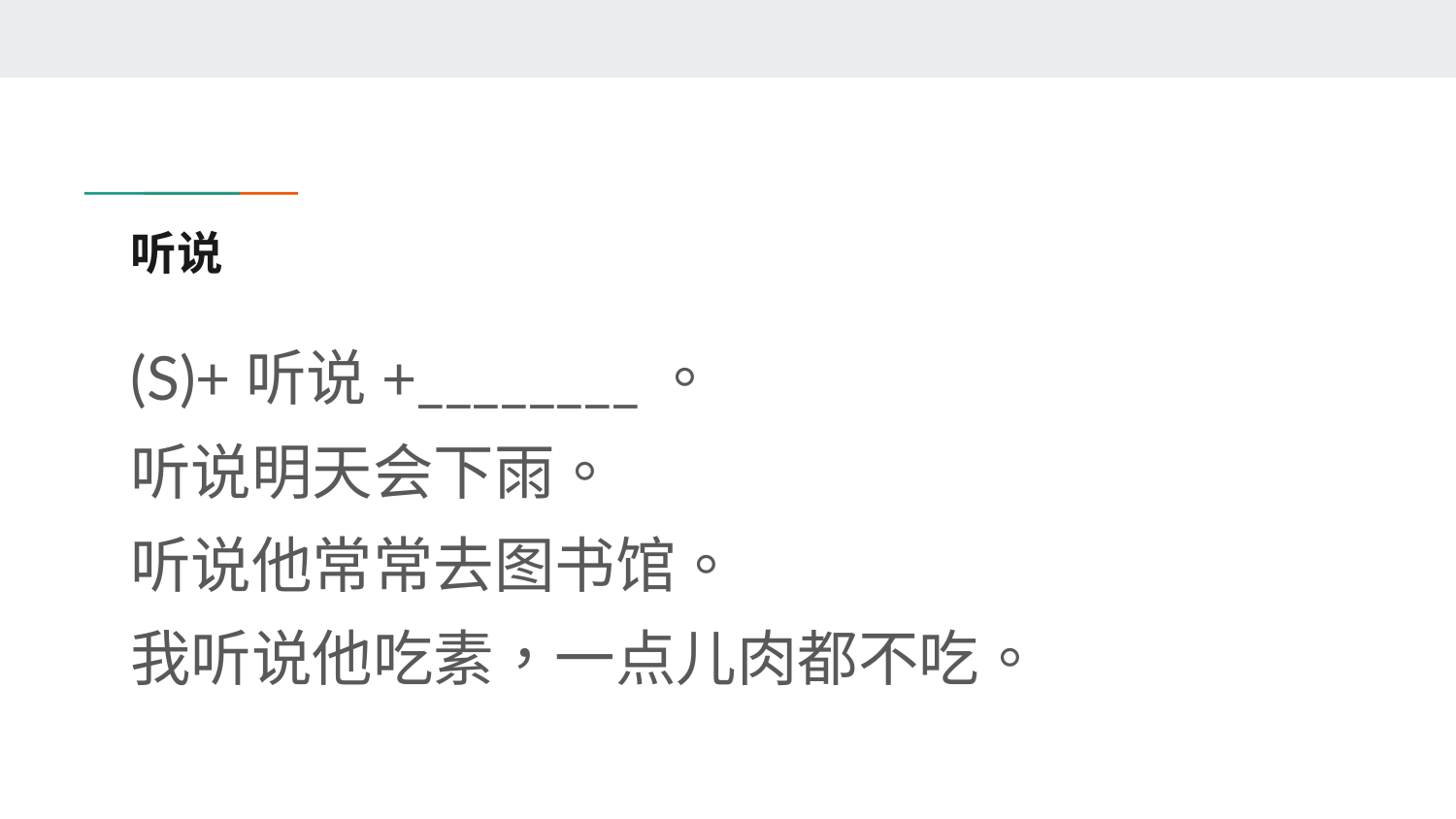

# 听说
(S)+听说+________。
听说明天会下雨。
听说他常常去图书馆。
我听说他吃素，一点儿肉都不吃。